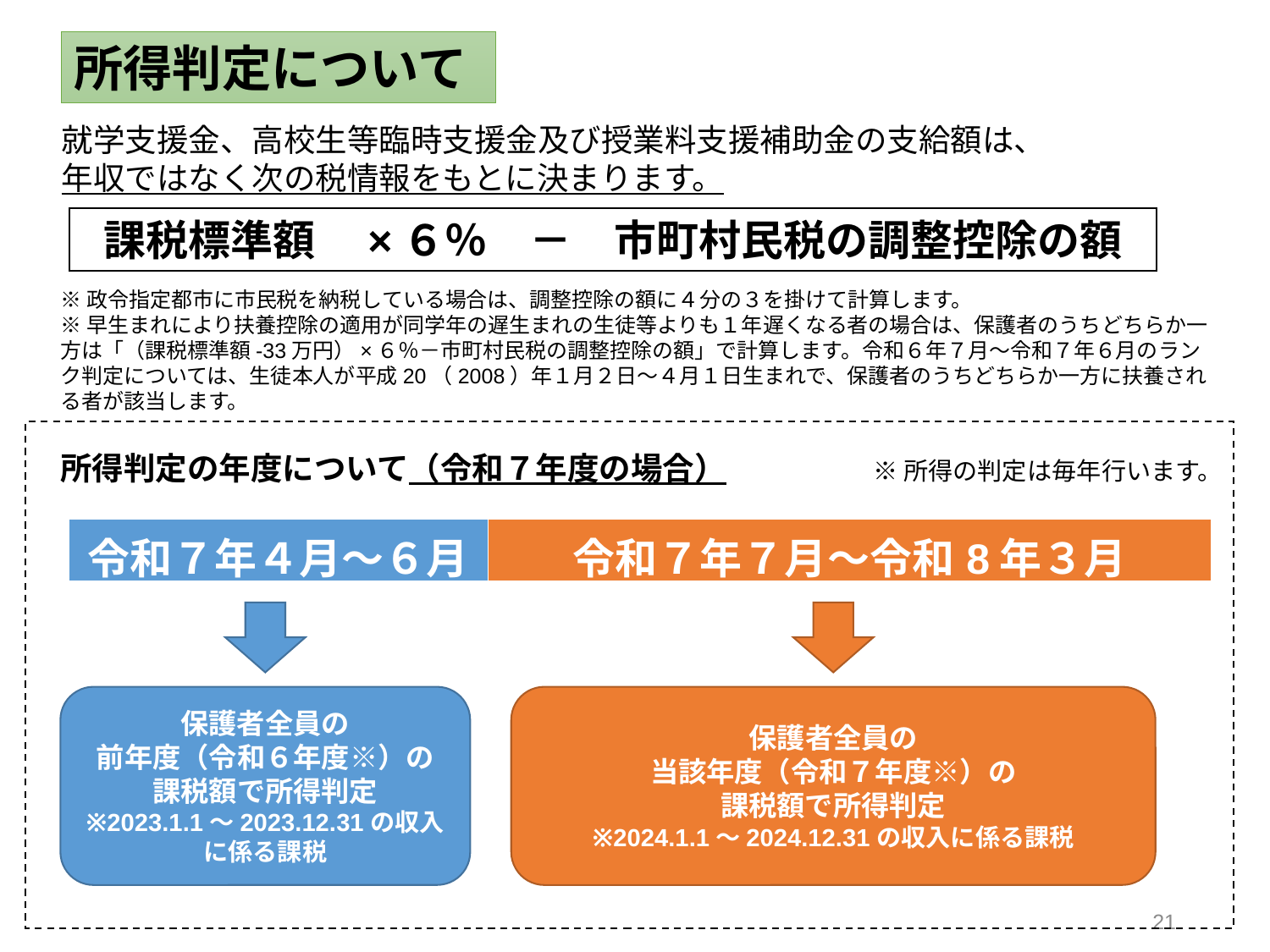

所得判定について
就学支援金、高校生等臨時支援金及び授業料支援補助金の支給額は、
年収ではなく次の税情報をもとに決まります。
課税標準額　×６％　－　市町村民税の調整控除の額
※政令指定都市に市民税を納税している場合は、調整控除の額に４分の３を掛けて計算します。
※早生まれにより扶養控除の適用が同学年の遅生まれの生徒等よりも１年遅くなる者の場合は、保護者のうちどちらか一方は「（課税標準額-33万円）×６％－市町村民税の調整控除の額」で計算します。令和６年７月～令和７年６月のランク判定については、生徒本人が平成20（2008）年１月２日～４月１日生まれで、保護者のうちどちらか一方に扶養される者が該当します。

所得判定の年度について（令和７年度の場合）
※所得の判定は毎年行います。
| 令和７年４月～６月 | 令和７年７月～令和8年３月 |
| --- | --- |

保護者全員の
前年度（令和６年度※）の
課税額で所得判定
※2023.1.1～2023.12.31の収入に係る課税
保護者全員の
当該年度（令和７年度※）の
課税額で所得判定
※2024.1.1～2024.12.31の収入に係る課税
21